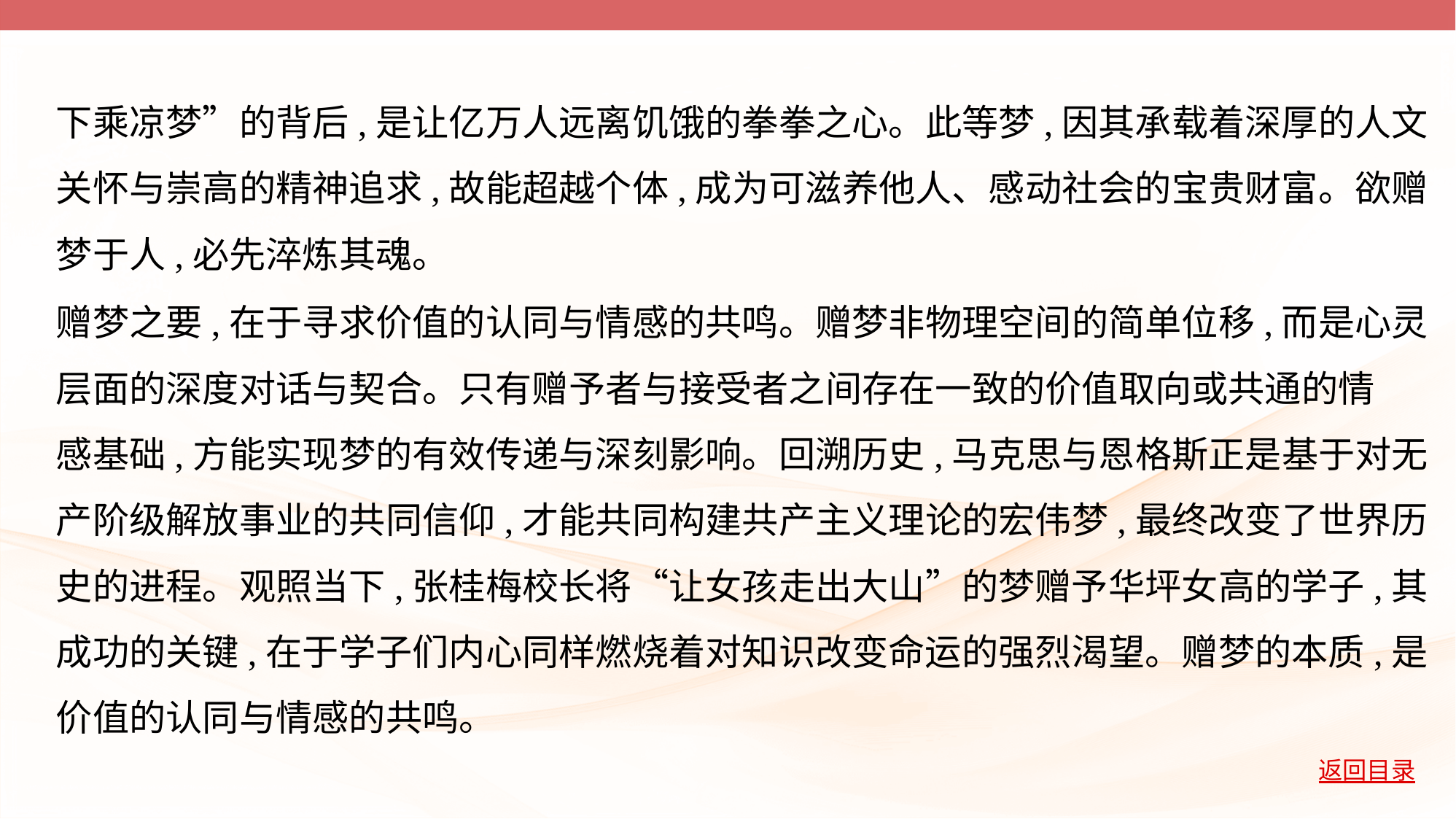

下乘凉梦”的背后,是让亿万人远离饥饿的拳拳之心。此等梦,因其承载着深厚的人文
关怀与崇高的精神追求,故能超越个体,成为可滋养他人、感动社会的宝贵财富。欲赠
梦于人,必先淬炼其魂。
赠梦之要,在于寻求价值的认同与情感的共鸣。赠梦非物理空间的简单位移,而是心灵
层面的深度对话与契合。只有赠予者与接受者之间存在一致的价值取向或共通的情
感基础,方能实现梦的有效传递与深刻影响。回溯历史,马克思与恩格斯正是基于对无
产阶级解放事业的共同信仰,才能共同构建共产主义理论的宏伟梦,最终改变了世界历
史的进程。观照当下,张桂梅校长将“让女孩走出大山”的梦赠予华坪女高的学子,其
成功的关键,在于学子们内心同样燃烧着对知识改变命运的强烈渴望。赠梦的本质,是
价值的认同与情感的共鸣。